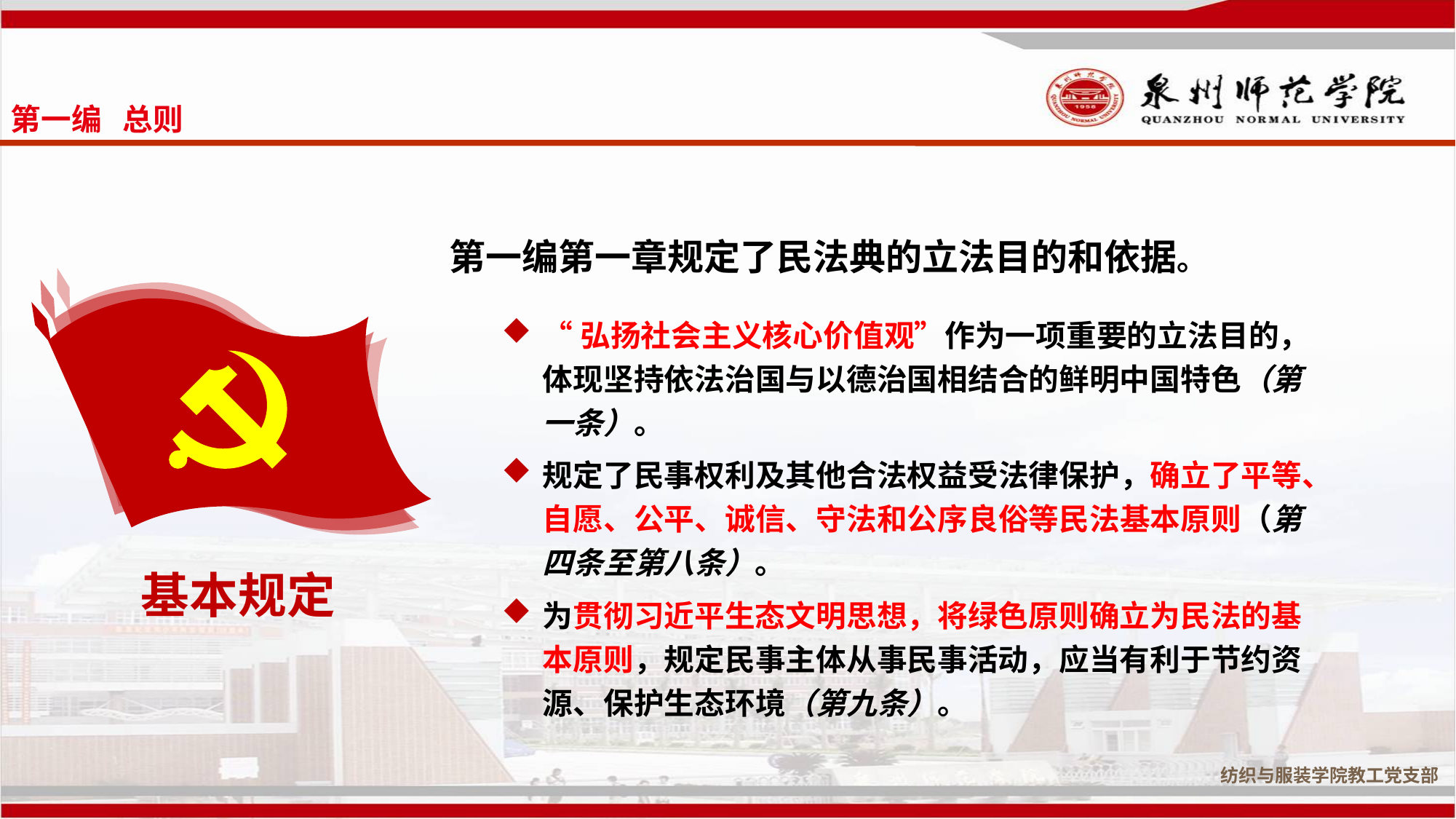

第一编   总则
第一编第一章规定了民法典的立法目的和依据。

基本规定
“弘扬社会主义核心价值观”作为一项重要的立法目的，体现坚持依法治国与以德治国相结合的鲜明中国特色（第一条）。
规定了民事权利及其他合法权益受法律保护，确立了平等、自愿、公平、诚信、守法和公序良俗等民法基本原则（第四条至第八条）。
为贯彻习近平生态文明思想，将绿色原则确立为民法的基本原则，规定民事主体从事民事活动，应当有利于节约资源、保护生态环境（第九条）。
纺织与服装学院教工党支部